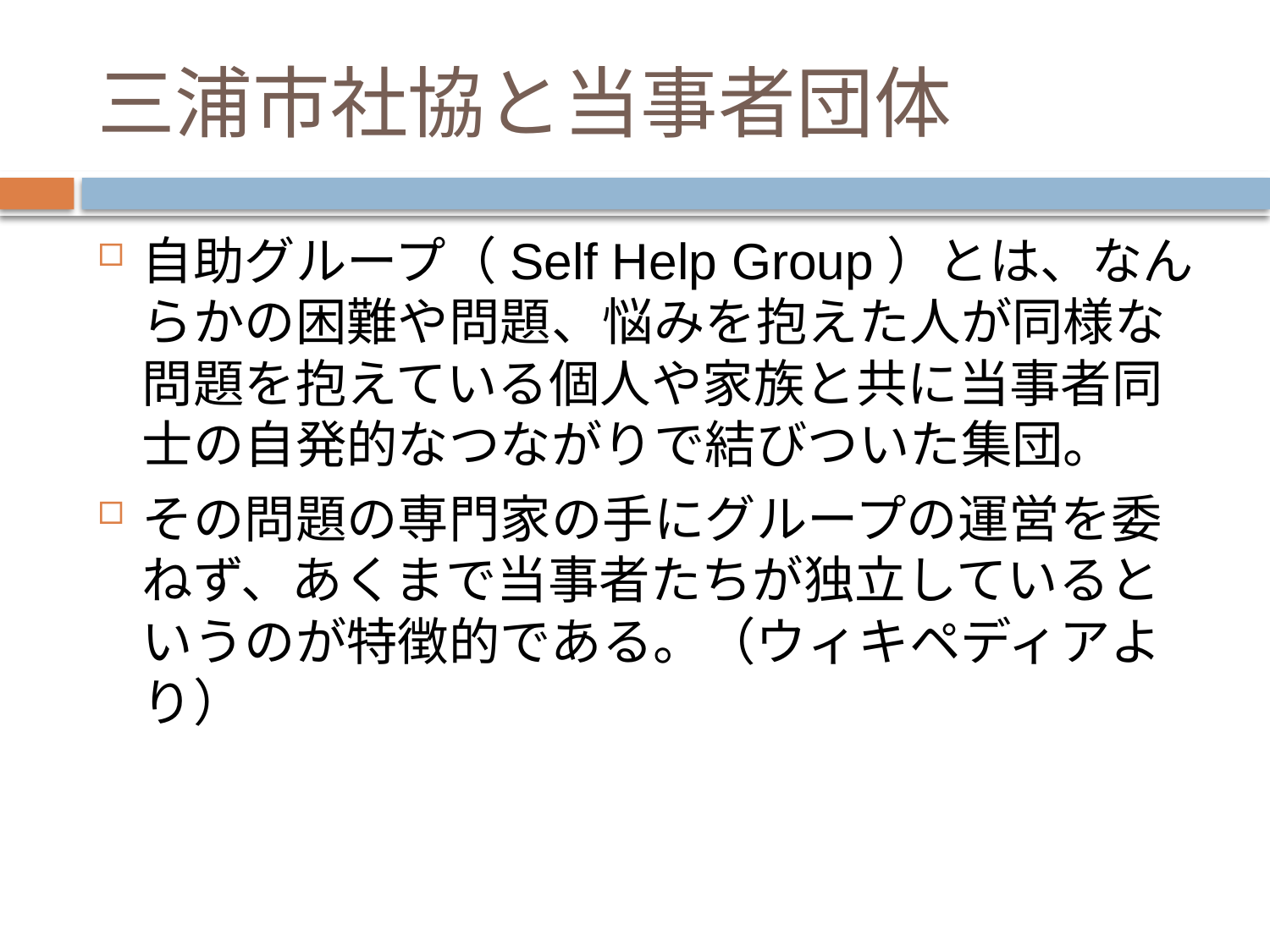

# 三浦市社協と当事者団体
自助グループ（Self Help Group）とは、なんらかの困難や問題、悩みを抱えた人が同様な問題を抱えている個人や家族と共に当事者同士の自発的なつながりで結びついた集団。
その問題の専門家の手にグループの運営を委ねず、あくまで当事者たちが独立しているというのが特徴的である。（ウィキペディアより）